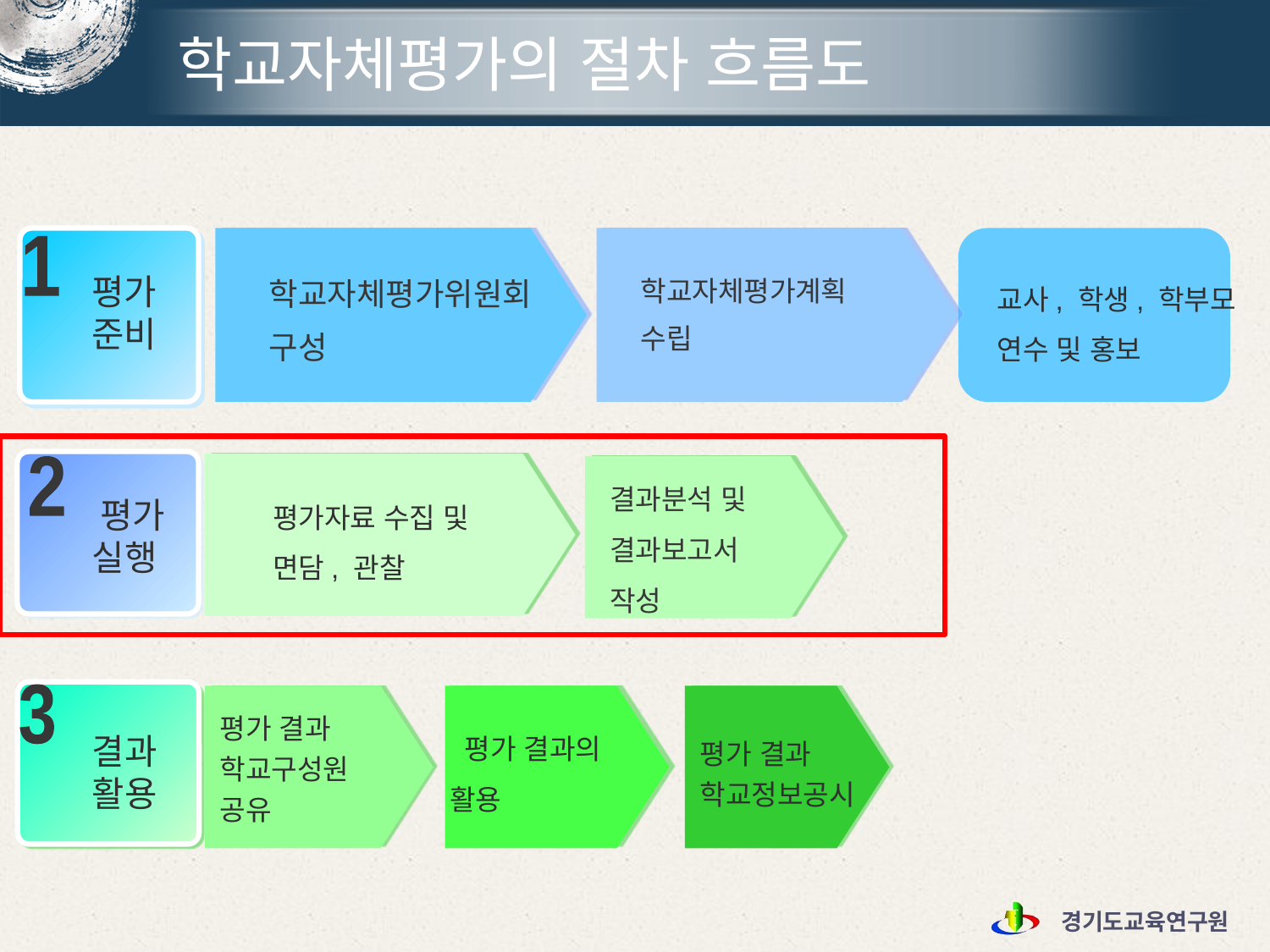

# 학교자체평가의 절차 흐름도

학교자체평가계획
수립
1
학교자체평가위원회
구성
교사, 학생, 학부모
연수 및 홍보
평가
준비

결과분석 및
결과보고서
작성
2
평가자료 수집 및
면담, 관찰
 평가
 실행

3

평가 결과
학교구성원
공유

 평가 결과의
활용

평가 결과
학교정보공시
결과
활용